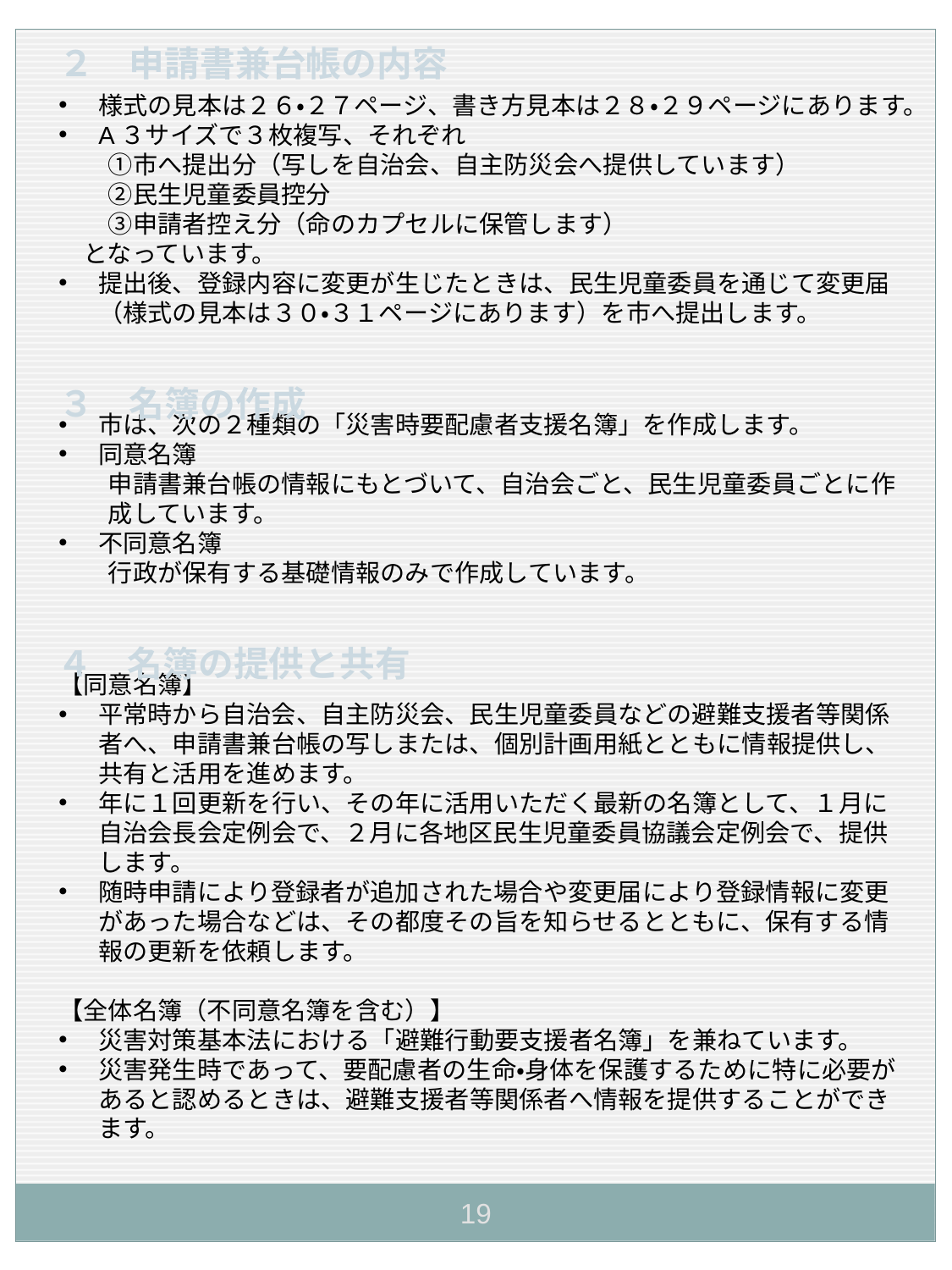

様式の見本は２６・２７ページ、書き方見本は２８・２９ページにあります。
A３サイズで３枚複写、それぞれ
　　①市へ提出分（写しを自治会、自主防災会へ提供しています）
　　②民生児童委員控分
　　③申請者控え分（命のカプセルに保管します）
　となっています。
提出後、登録内容に変更が生じたときは、民生児童委員を通じて変更届（様式の見本は３０・３１ページにあります）を市へ提出します。

市は、次の２種類の「災害時要配慮者支援名簿」を作成します。
同意名簿
　　申請書兼台帳の情報にもとづいて、自治会ごと、民生児童委員ごとに作
　　成しています。
不同意名簿
　　行政が保有する基礎情報のみで作成しています。

【同意名簿】
平常時から自治会、自主防災会、民生児童委員などの避難支援者等関係者へ、申請書兼台帳の写しまたは、個別計画用紙とともに情報提供し、共有と活用を進めます。
年に１回更新を行い、その年に活用いただく最新の名簿として、１月に自治会長会定例会で、２月に各地区民生児童委員協議会定例会で、提供します。
随時申請により登録者が追加された場合や変更届により登録情報に変更があった場合などは、その都度その旨を知らせるとともに、保有する情報の更新を依頼します。

【全体名簿（不同意名簿を含む）】
災害対策基本法における「避難行動要支援者名簿」を兼ねています。
災害発生時であって、要配慮者の生命・身体を保護するために特に必要があると認めるときは、避難支援者等関係者へ情報を提供することができます。
２　申請書兼台帳の内容
３　名簿の作成
４　名簿の提供と共有
19